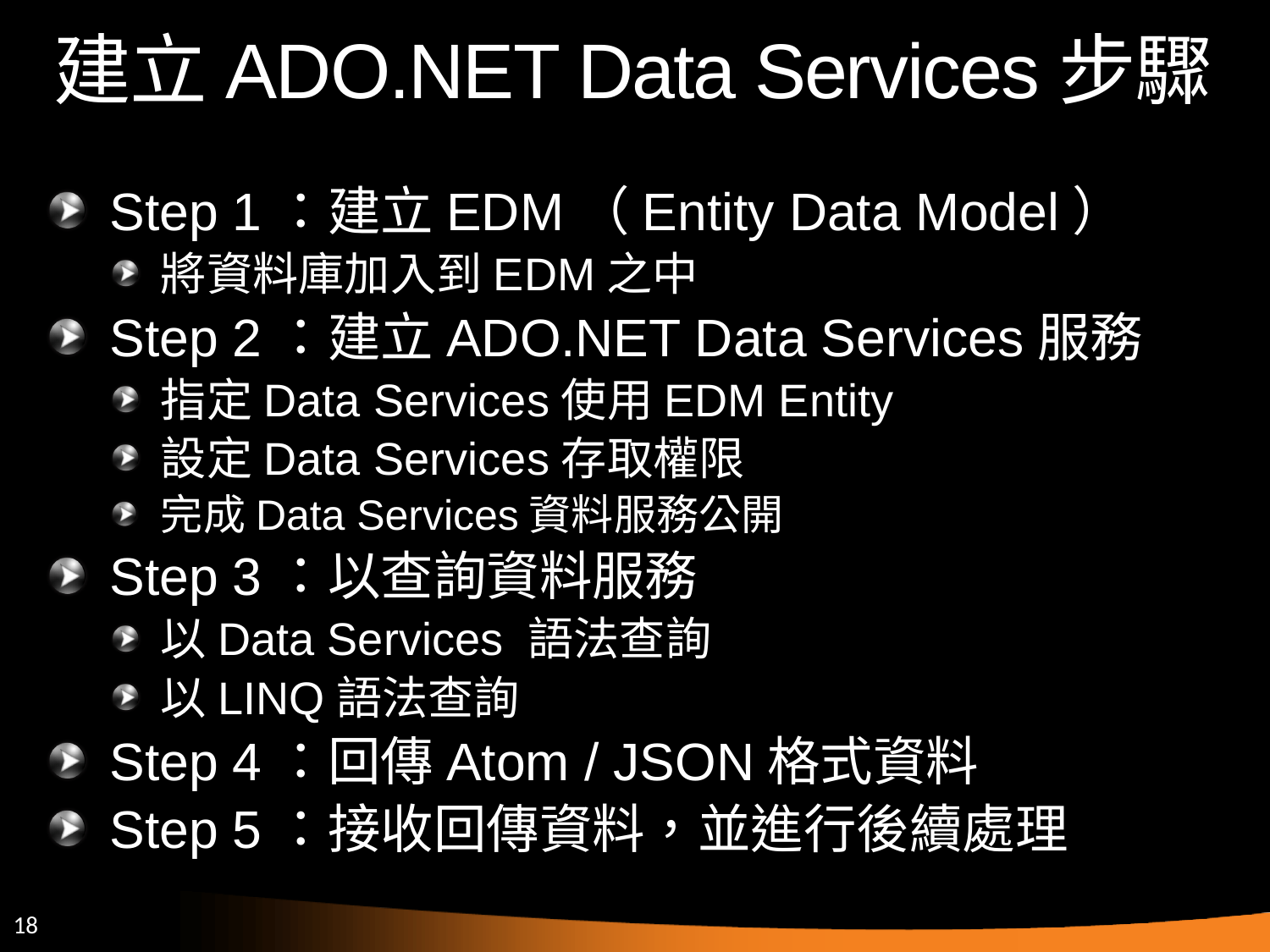

# 建立ADO.NET Data Services步驟
Step 1：建立EDM（Entity Data Model）
將資料庫加入到EDM之中
Step 2：建立ADO.NET Data Services服務
指定Data Services使用EDM Entity
設定Data Services存取權限
完成Data Services資料服務公開
Step 3：以查詢資料服務
以Data Services 語法查詢
以LINQ語法查詢
Step 4：回傳Atom / JSON格式資料
Step 5：接收回傳資料，並進行後續處理